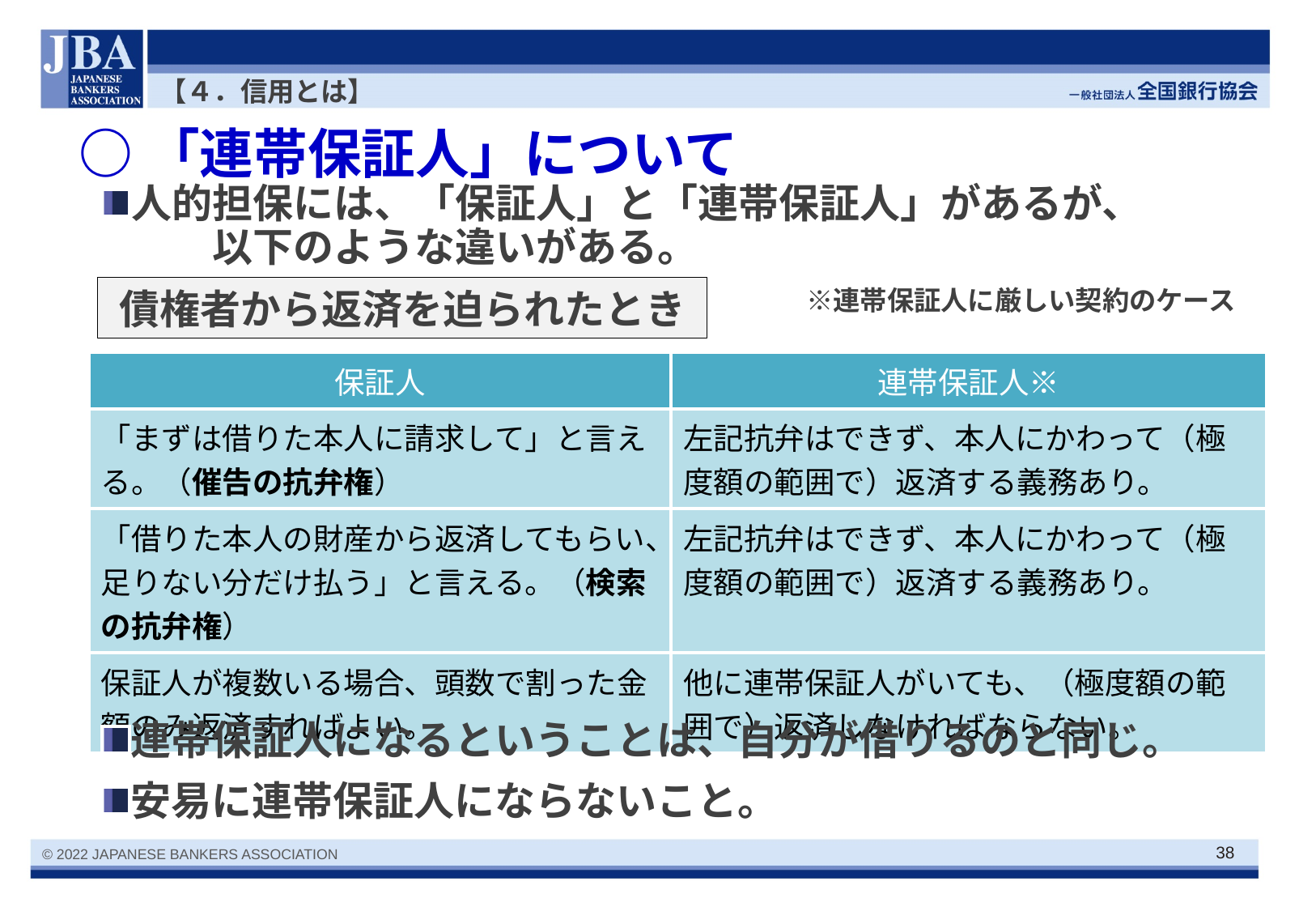

【４．信用とは】
○「連帯保証人」について
人的担保には、「保証人」と「連帯保証人」があるが、　　　　以下のような違いがある。
　　　　　　　　　 　　　　　　　　　　　　　　　　　※連帯保証人に厳しい契約のケース

債権者から返済を迫られたとき
| 保証人 | 連帯保証人※ |
| --- | --- |
| 「まずは借りた本人に請求して」と言える。（催告の抗弁権） | 左記抗弁はできず、本人にかわって（極度額の範囲で）返済する義務あり。 |
| 「借りた本人の財産から返済してもらい、足りない分だけ払う」と言える。（検索の抗弁権） | 左記抗弁はできず、本人にかわって（極度額の範囲で）返済する義務あり。 |
| 保証人が複数いる場合、頭数で割った金額のみ返済すればよい。 | 他に連帯保証人がいても、（極度額の範囲で）返済しなければならない。 |
連帯保証人になるということは、自分が借りるのと同じ。
安易に連帯保証人にならないこと。